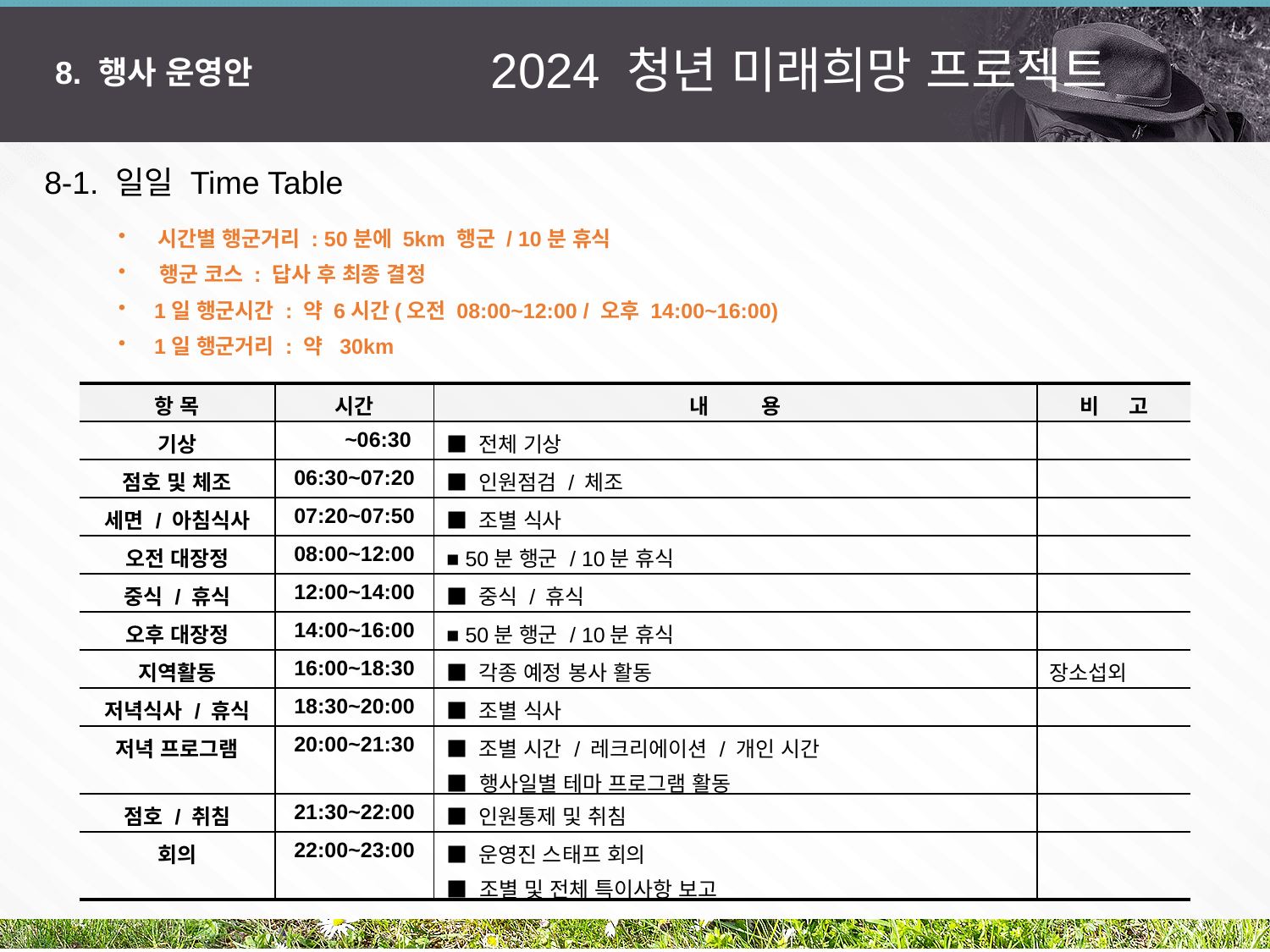

2024 청년 미래희망 프로젝트
8. 행사 운영안
8-1. 일일 Time Table
 시간별 행군거리 : 50분에 5km 행군 / 10분 휴식
 행군 코스 : 답사 후 최종 결정
 1일 행군시간 : 약 6시간(오전 08:00~12:00 / 오후 14:00~16:00)
 1일 행군거리 : 약  30km
| 항 목 | 시간 | 내 용 | 비 고 |
| --- | --- | --- | --- |
| 기상 | ~06:30 | ■ 전체 기상 |  |
| 점호 및 체조 | 06:30~07:20 | ■ 인원점검 / 체조 |  |
| 세면 / 아침식사 | 07:20~07:50 | ■ 조별 식사 |  |
| 오전 대장정 | 08:00~12:00 | ■ 50분 행군 / 10분 휴식 |  |
| 중식 / 휴식 | 12:00~14:00 | ■ 중식 / 휴식 |  |
| 오후 대장정 | 14:00~16:00 | ■ 50분 행군 / 10분 휴식 |  |
| 지역활동 | 16:00~18:30 | ■ 각종 예정 봉사 활동 | 장소섭외 |
| 저녁식사 / 휴식 | 18:30~20:00 | ■ 조별 식사 |  |
| 저녁 프로그램 | 20:00~21:30 | ■ 조별 시간 / 레크리에이션 / 개인 시간 ■ 행사일별 테마 프로그램 활동 |  |
| 점호 / 취침 | 21:30~22:00 | ■ 인원통제 및 취침 |  |
| 회의 | 22:00~23:00 | ■ 운영진 스태프 회의 ■ 조별 및 전체 특이사항 보고 |  |